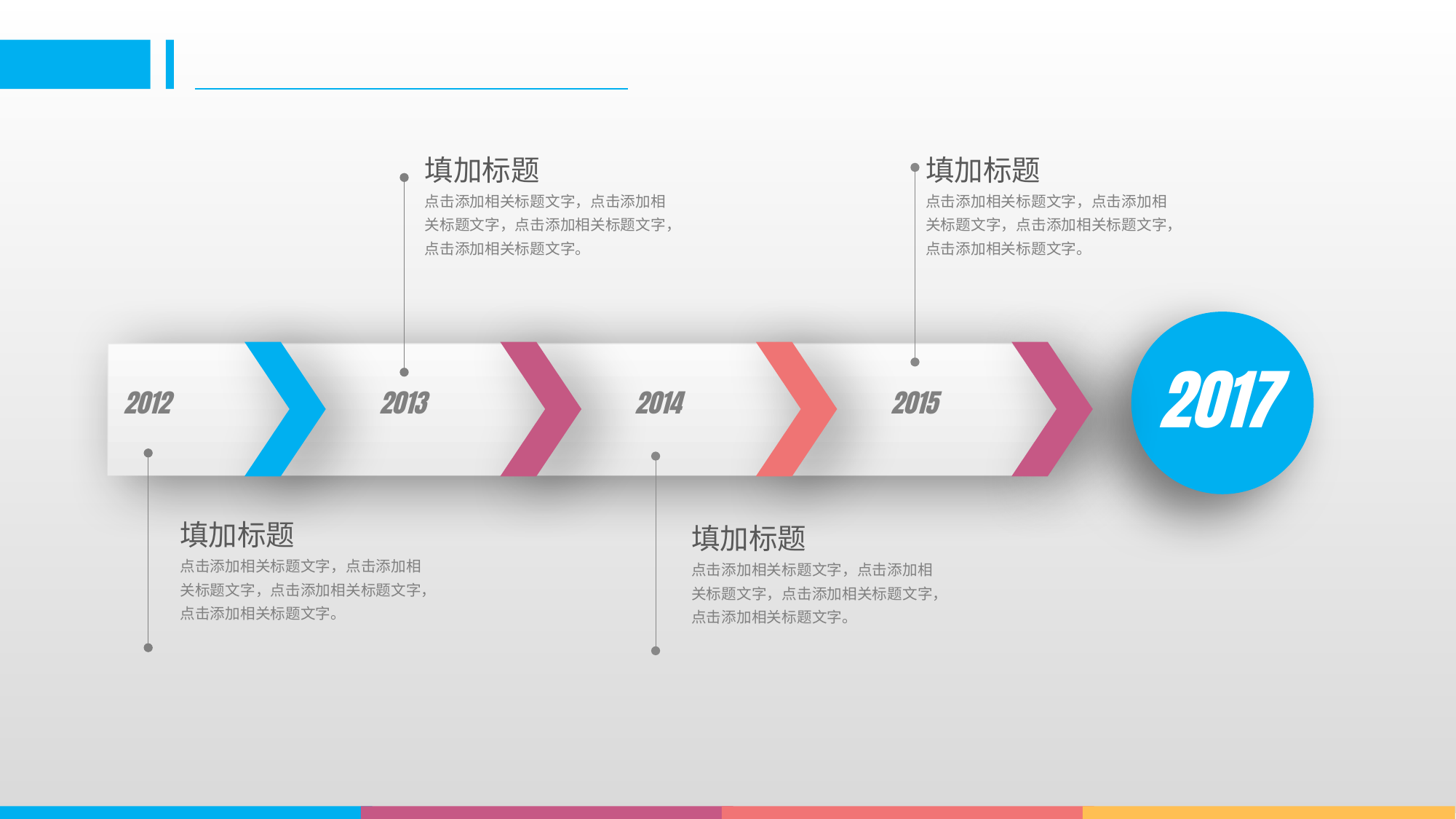

填加标题
点击添加相关标题文字，点击添加相关标题文字，点击添加相关标题文字，点击添加相关标题文字。
填加标题
点击添加相关标题文字，点击添加相关标题文字，点击添加相关标题文字，点击添加相关标题文字。

2017
2012
2013
2014
2015
填加标题
点击添加相关标题文字，点击添加相关标题文字，点击添加相关标题文字，点击添加相关标题文字。
填加标题
点击添加相关标题文字，点击添加相关标题文字，点击添加相关标题文字，点击添加相关标题文字。